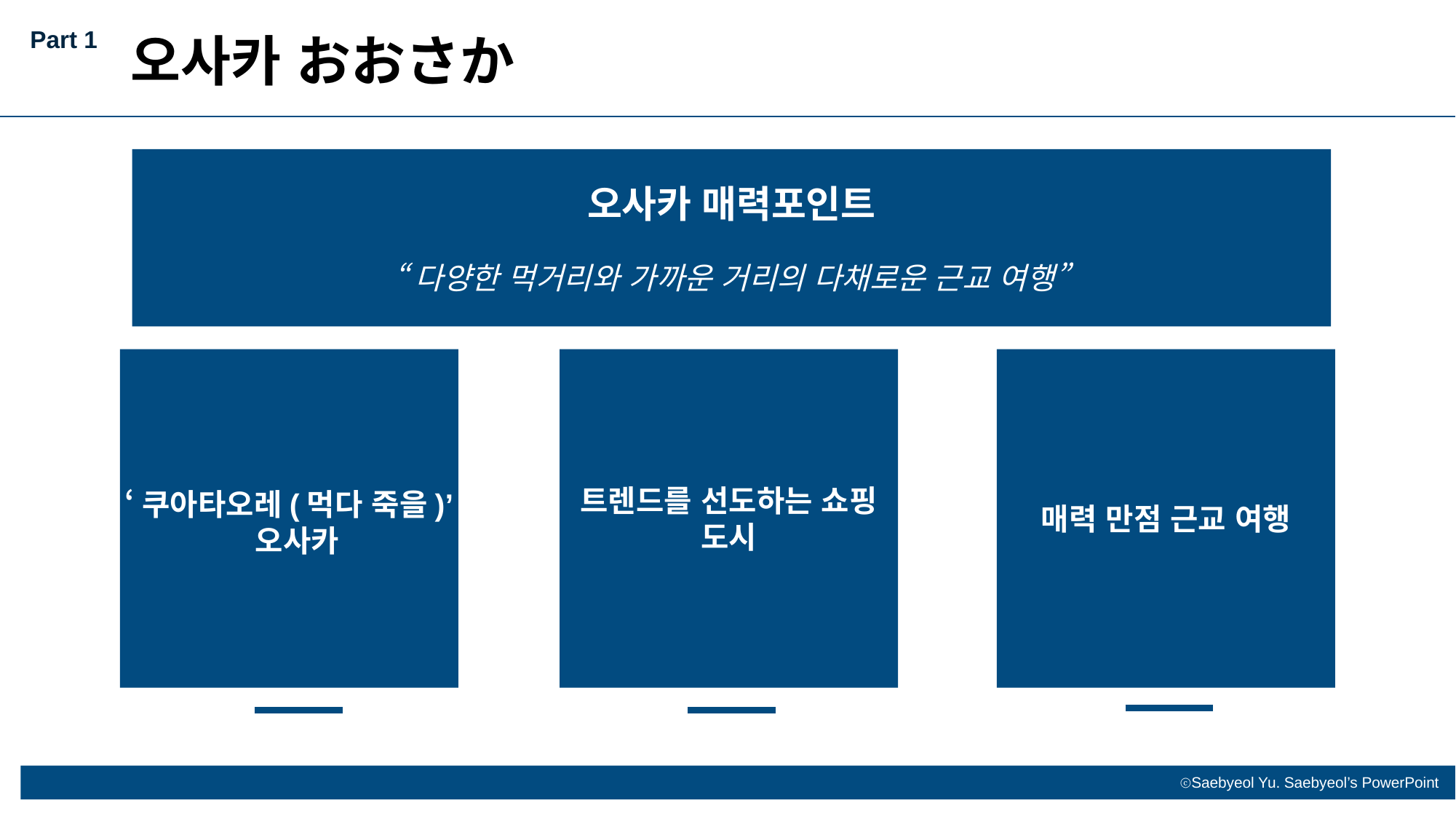

Part 1
오사카 おおさか
오사카 매력포인트

“다양한 먹거리와 가까운 거리의 다채로운 근교 여행”

트렌드를 선도하는 쇼핑 도시
매력 만점 근교 여행
‘쿠아타오레(먹다 죽을)’
 오사카